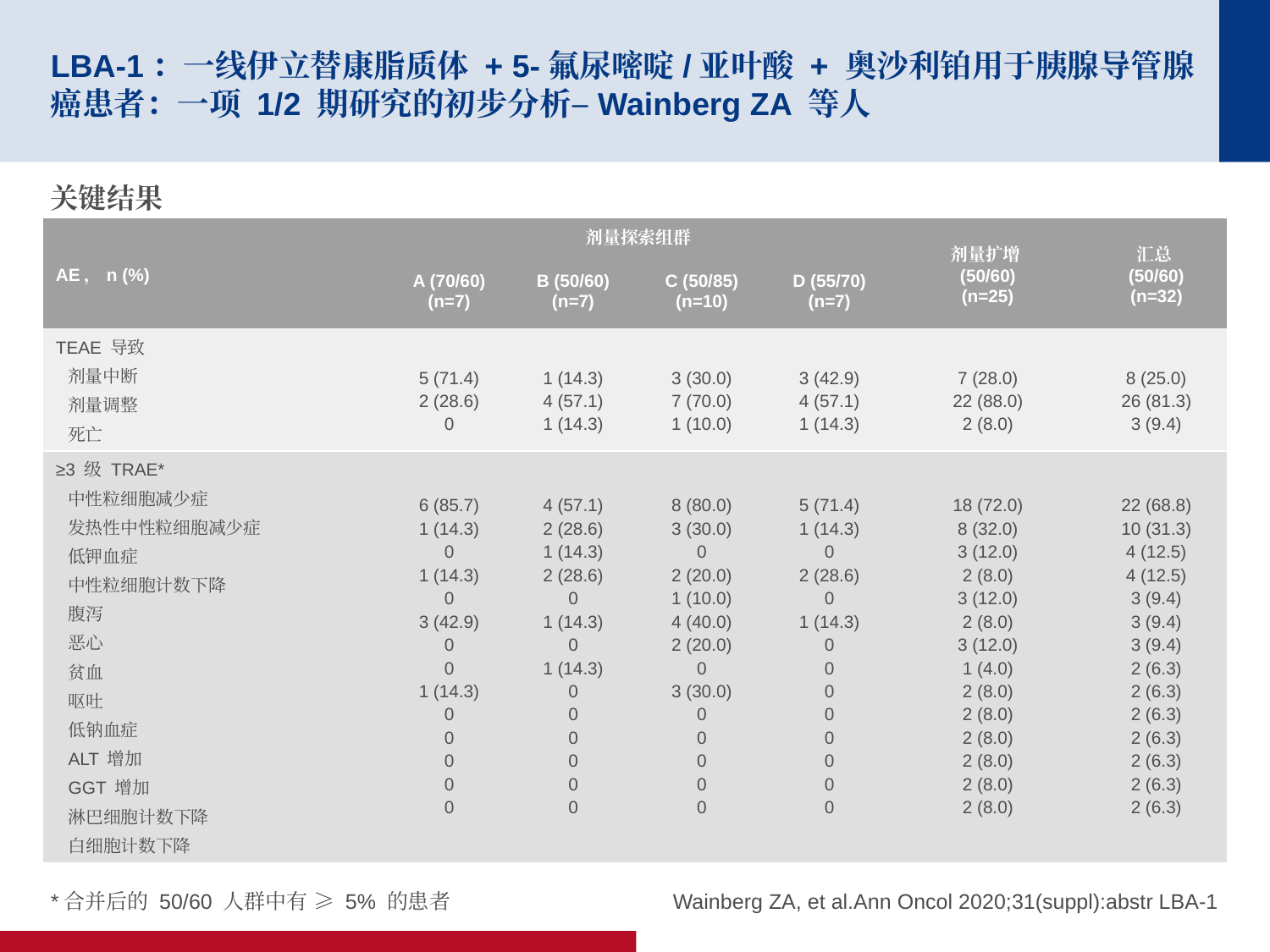

# LBA-1：一线伊立替康脂质体 + 5-氟尿嘧啶/亚叶酸 + 奥沙利铂用于胰腺导管腺癌患者：一项 1/2 期研究的初步分析–Wainberg ZA 等人
关键结果

| AE，n (%) | 剂量探索组群 |  |  |  | 剂量扩增 (50/60) (n=25) | 汇总 (50/60) (n=32) |
| --- | --- | --- | --- | --- | --- | --- |
|  | A (70/60) (n=7) | B (50/60) (n=7) | C (50/85) (n=10) | D (55/70) (n=7) |  |  |
| TEAE 导致 剂量中断 剂量调整 死亡 | 5 (71.4) 2 (28.6) 0 | 1 (14.3) 4 (57.1) 1 (14.3) | 3 (30.0) 7 (70.0) 1 (10.0) | 3 (42.9) 4 (57.1) 1 (14.3) | 7 (28.0) 22 (88.0) 2 (8.0) | 8 (25.0) 26 (81.3) 3 (9.4) |
| ≥3 级 TRAE\* 中性粒细胞减少症 发热性中性粒细胞减少症 低钾血症 中性粒细胞计数下降 腹泻 恶心 贫血 呕吐 低钠血症 ALT 增加 GGT 增加 淋巴细胞计数下降 白细胞计数下降 | 6 (85.7) 1 (14.3) 0 1 (14.3) 0 3 (42.9) 0 0 1 (14.3) 0 0 0 0 0 | 4 (57.1) 2 (28.6) 1 (14.3) 2 (28.6) 0 1 (14.3) 0 1 (14.3) 0 0 0 0 0 0 | 8 (80.0) 3 (30.0) 0 2 (20.0) 1 (10.0) 4 (40.0) 2 (20.0) 0 3 (30.0) 0 0 0 0 0 | 5 (71.4) 1 (14.3) 0 2 (28.6) 0 1 (14.3) 0 0 0 0 0 0 0 0 | 18 (72.0) 8 (32.0) 3 (12.0) 2 (8.0) 3 (12.0) 2 (8.0) 3 (12.0) 1 (4.0) 2 (8.0) 2 (8.0) 2 (8.0) 2 (8.0) 2 (8.0) 2 (8.0) | 22 (68.8) 10 (31.3) 4 (12.5) 4 (12.5) 3 (9.4) 3 (9.4) 3 (9.4) 2 (6.3) 2 (6.3) 2 (6.3) 2 (6.3) 2 (6.3) 2 (6.3) 2 (6.3) |
*合并后的 50/60 人群中有 ≥ 5% 的患者
Wainberg ZA, et al.Ann Oncol 2020;31(suppl):abstr LBA-1